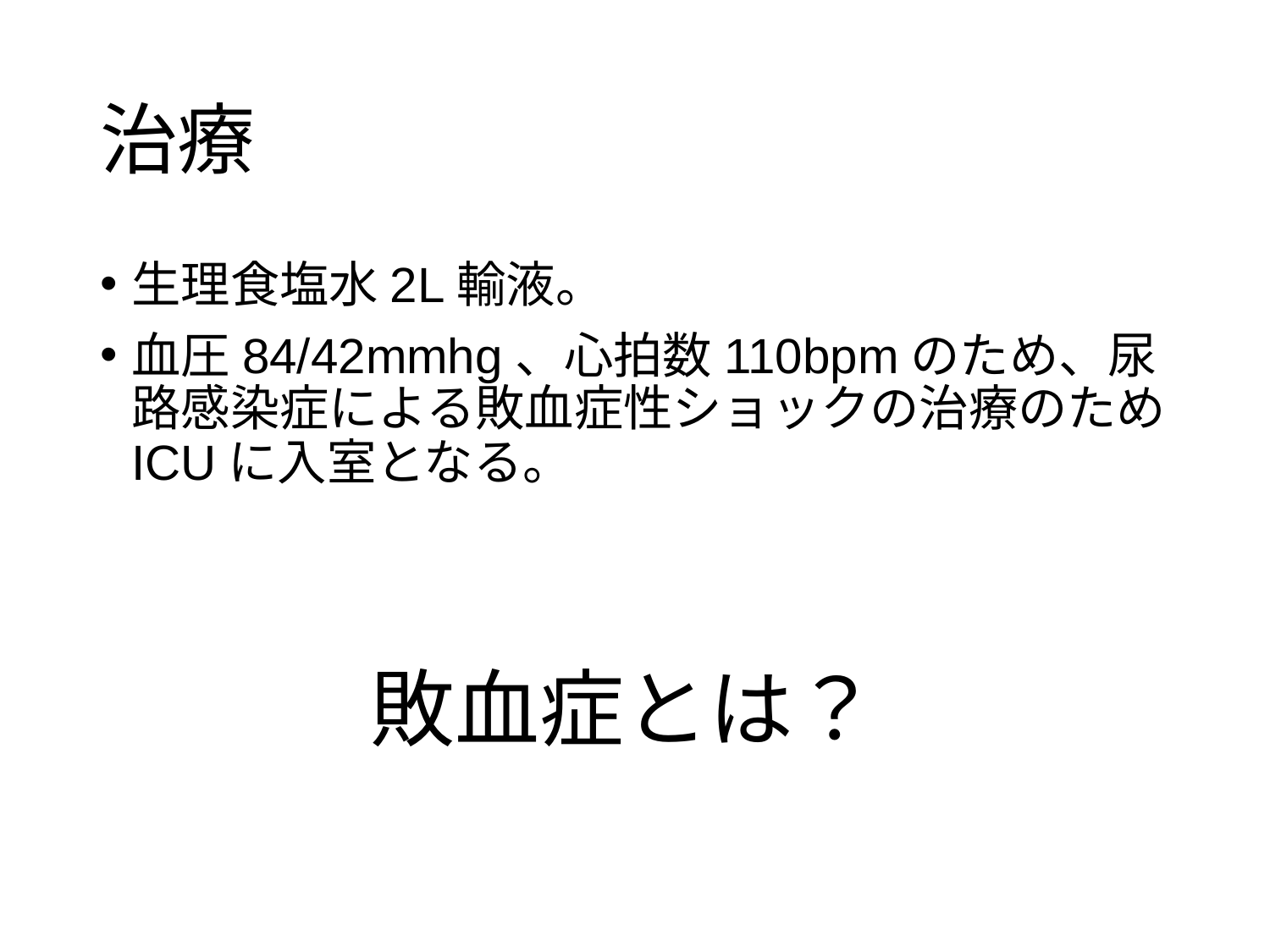

# 治療
生理食塩水2L輸液。
血圧84/42mmhg、心拍数110bpmのため、尿路感染症による敗血症性ショックの治療のためICUに入室となる。
敗血症とは？